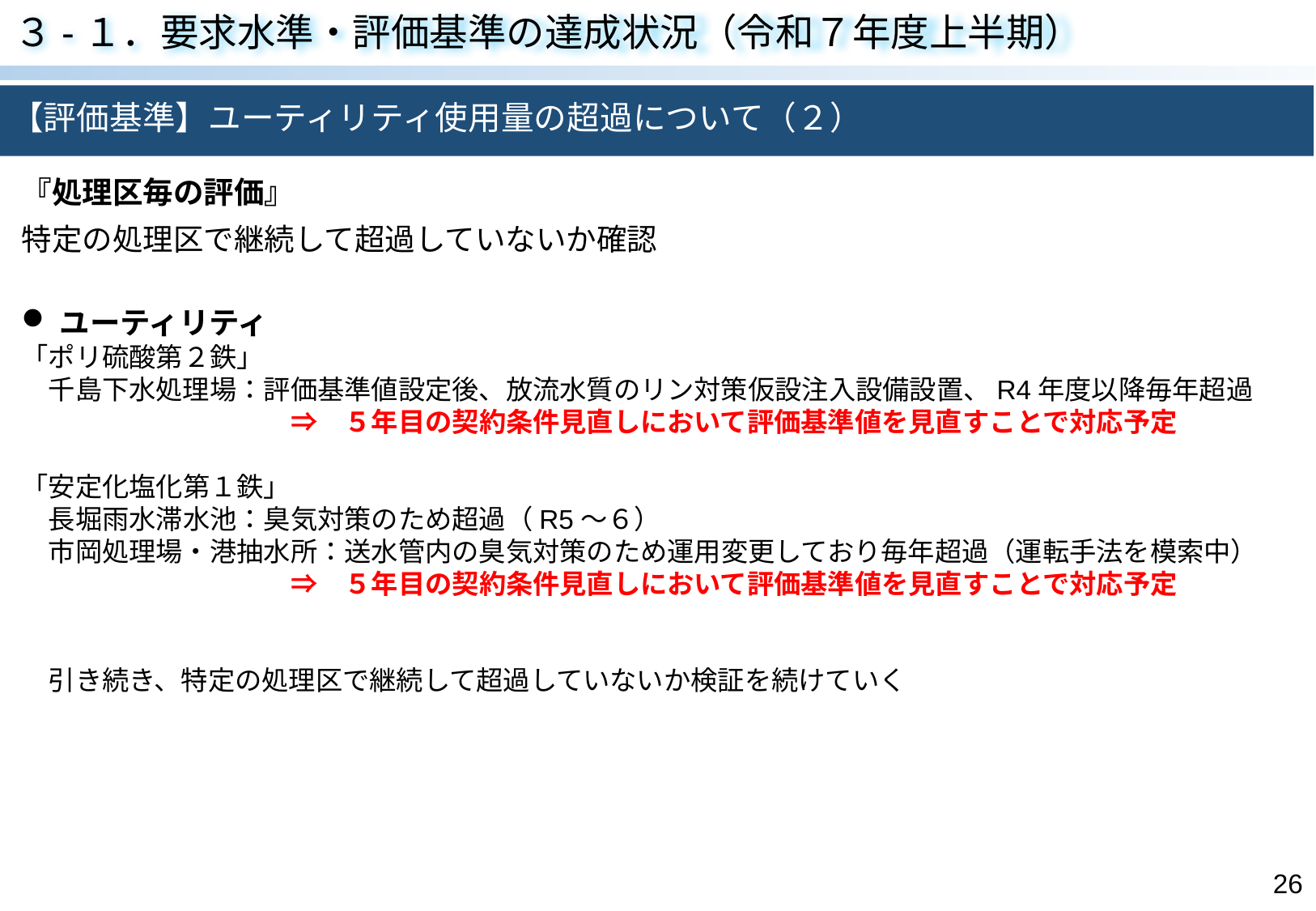

３-１．要求水準・評価基準の達成状況（令和７年度上半期）
【評価基準】ユーティリティ使用量の超過について（２）
『処理区毎の評価』
特定の処理区で継続して超過していないか確認

ユーティリティ
「ポリ硫酸第２鉄」
　千島下水処理場：評価基準値設定後、放流水質のリン対策仮設注入設備設置、R4年度以降毎年超過
　　　　　　　　　　⇒　５年目の契約条件見直しにおいて評価基準値を見直すことで対応予定

「安定化塩化第１鉄」
　長堀雨水滞水池：臭気対策のため超過（R5～６）
　市岡処理場・港抽水所：送水管内の臭気対策のため運用変更しており毎年超過（運転手法を模索中）
　　　　　　　　　　⇒　５年目の契約条件見直しにおいて評価基準値を見直すことで対応予定

　引き続き、特定の処理区で継続して超過していないか検証を続けていく

26